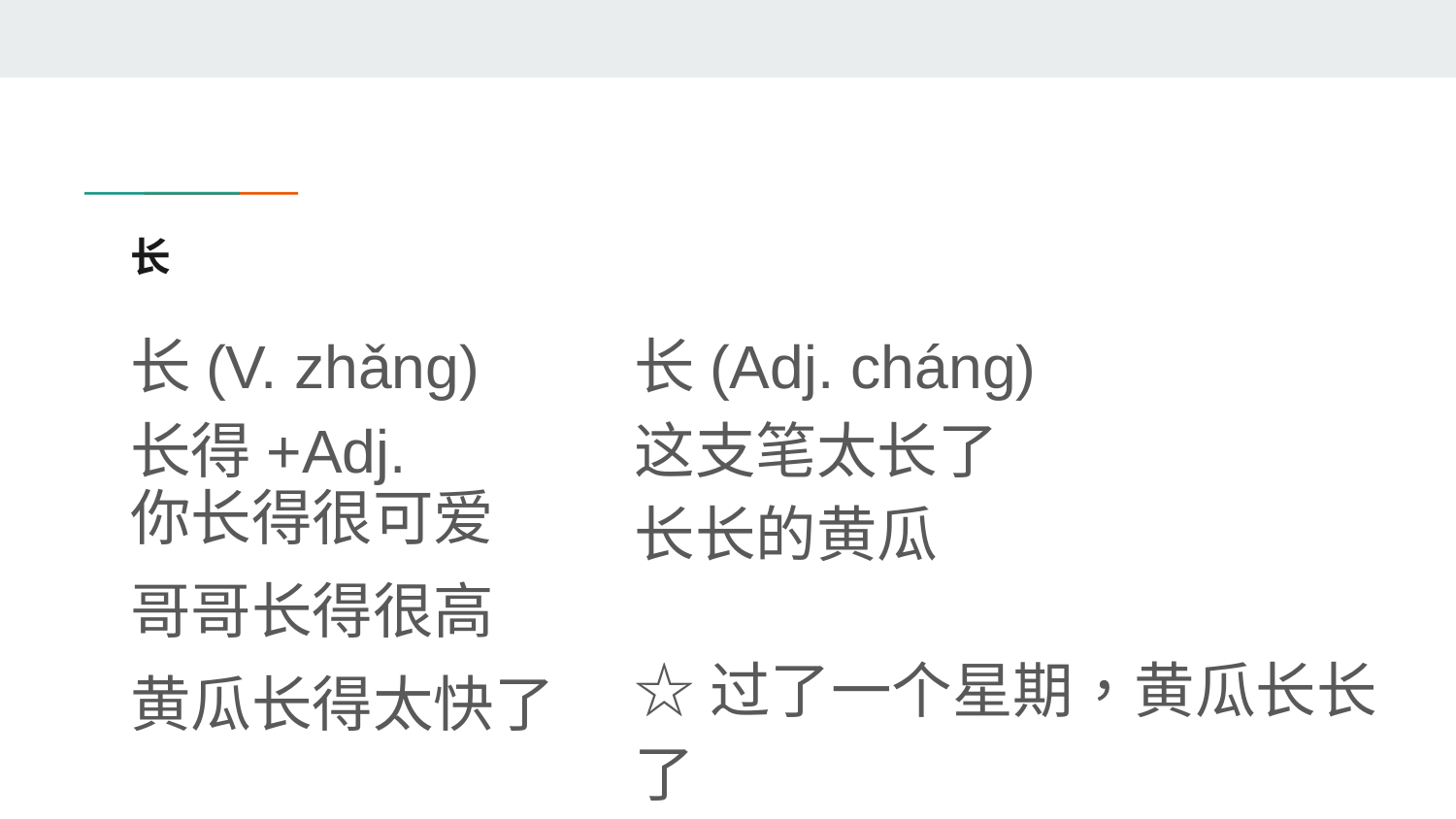

# 长
长(V. zhǎng)
长得+Adj.
你长得很可爱
哥哥长得很高
黄瓜长得太快了
长(Adj. cháng)
这支笔太长了
长长的黄瓜
☆过了一个星期，黄瓜长长了